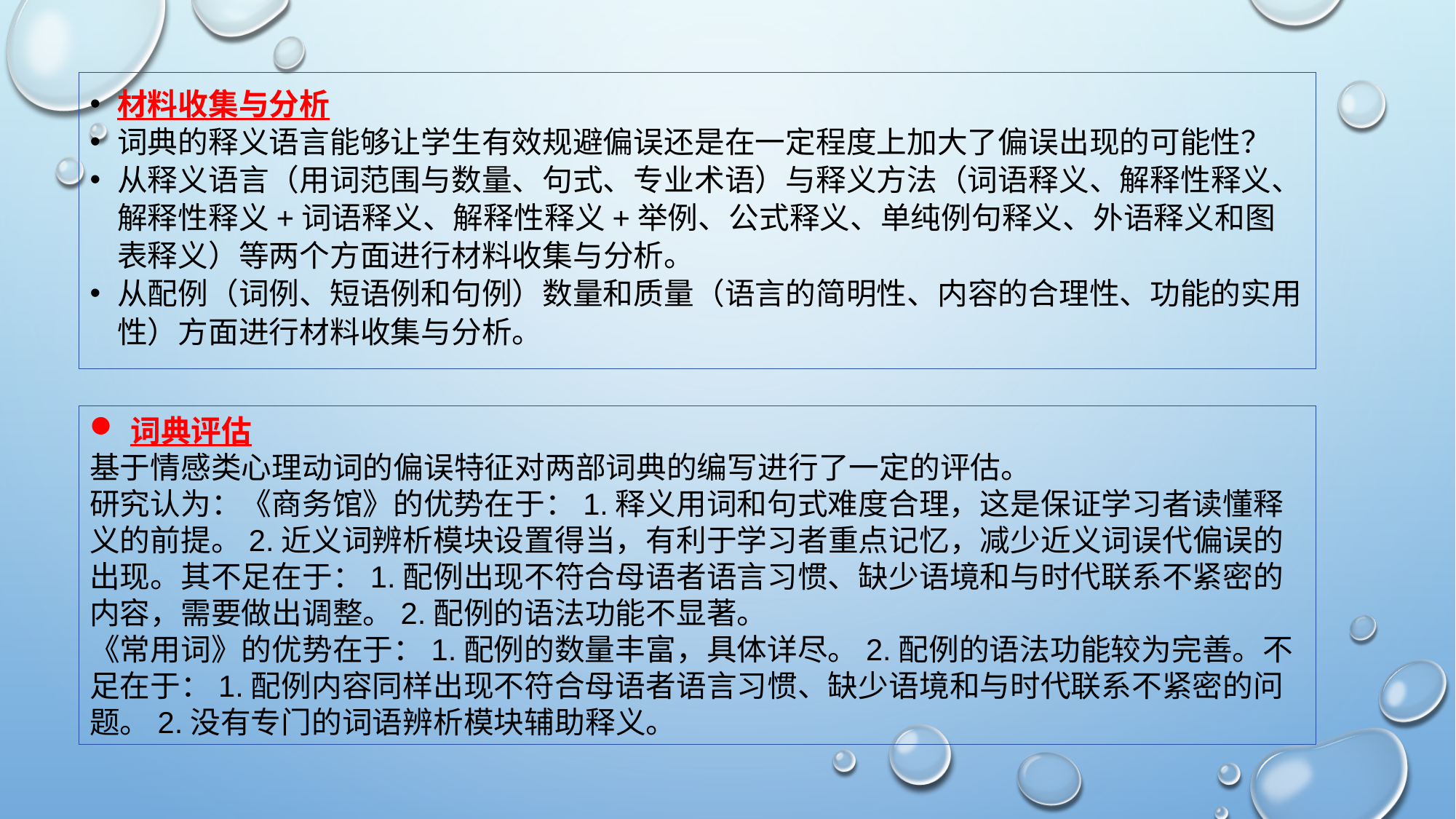

材料收集与分析
词典的释义语言能够让学生有效规避偏误还是在一定程度上加大了偏误出现的可能性？
从释义语言（用词范围与数量、句式、专业术语）与释义方法（词语释义、解释性释义、解释性释义+词语释义、解释性释义+举例、公式释义、单纯例句释义、外语释义和图表释义）等两个方面进行材料收集与分析。
从配例（词例、短语例和句例）数量和质量（语言的简明性、内容的合理性、功能的实用性）方面进行材料收集与分析。
词典评估
基于情感类心理动词的偏误特征对两部词典的编写进行了一定的评估。
研究认为：《商务馆》的优势在于：1.释义用词和句式难度合理，这是保证学习者读懂释义的前提。2.近义词辨析模块设置得当，有利于学习者重点记忆，减少近义词误代偏误的出现。其不足在于：1.配例出现不符合母语者语言习惯、缺少语境和与时代联系不紧密的内容，需要做出调整。2.配例的语法功能不显著。
《常用词》的优势在于：1.配例的数量丰富，具体详尽。2.配例的语法功能较为完善。不足在于：1.配例内容同样出现不符合母语者语言习惯、缺少语境和与时代联系不紧密的问题。2.没有专门的词语辨析模块辅助释义。